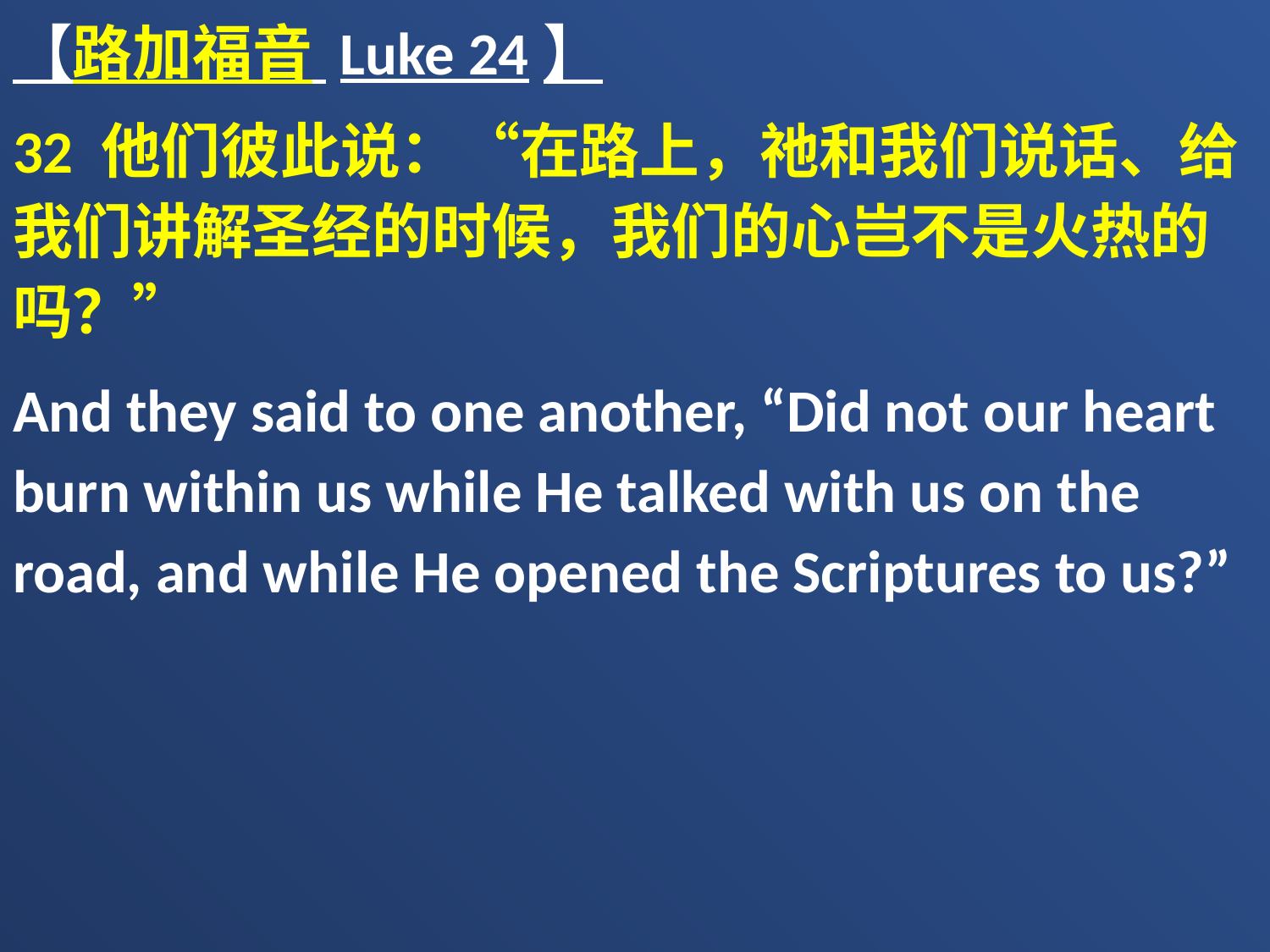

【路加福音 Luke 24】
32 他们彼此说：“在路上，祂和我们说话、给我们讲解圣经的时候，我们的心岂不是火热的吗？”
And they said to one another, “Did not our heart burn within us while He talked with us on the road, and while He opened the Scriptures to us?”